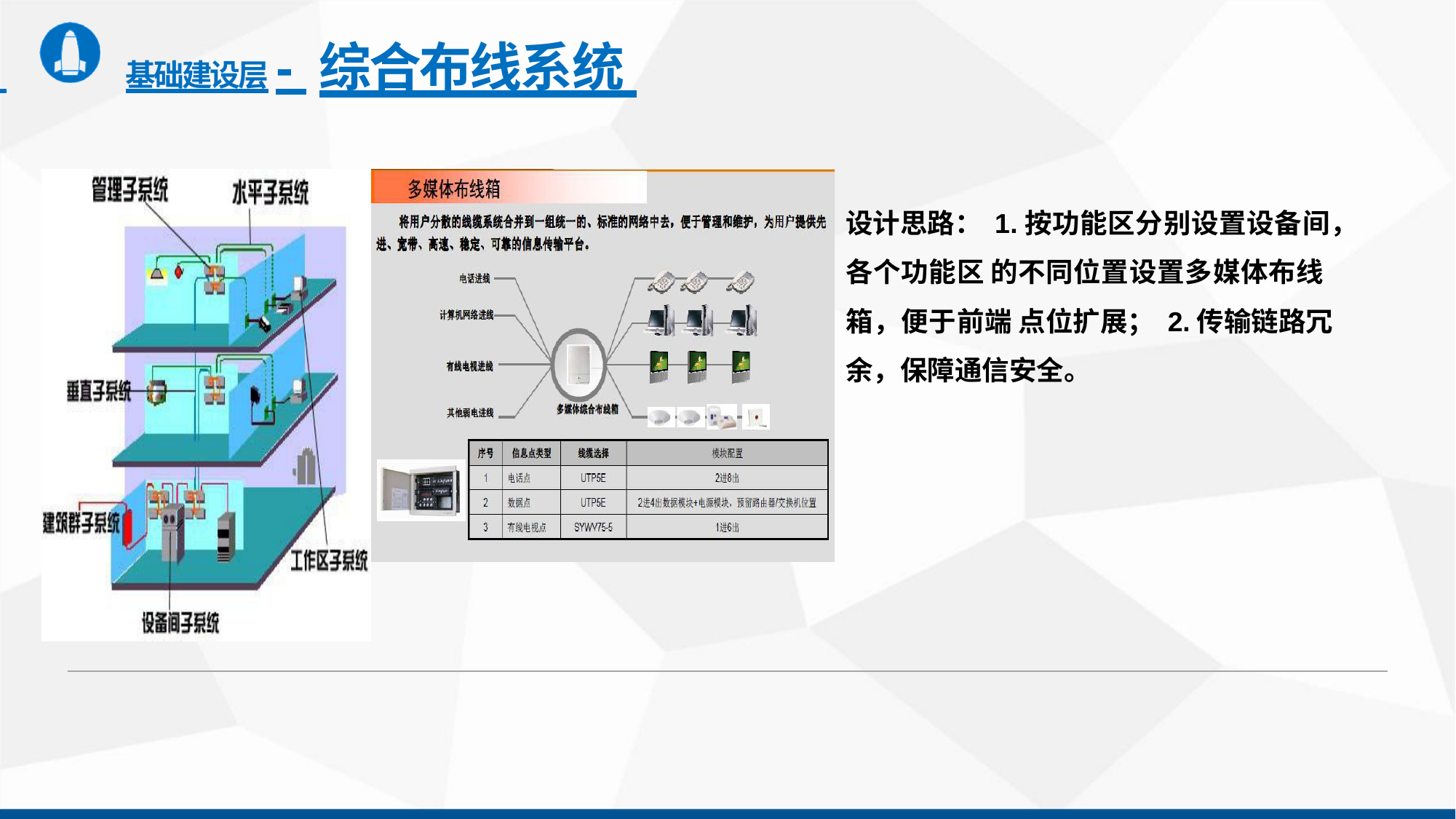

# 基础建设层- 综合布线系统

设计思路： 1.按功能区分别设置设备间，各个功能区 的不同位置设置多媒体布线箱，便于前端 点位扩展； 2.传输链路冗余，保障通信安全。